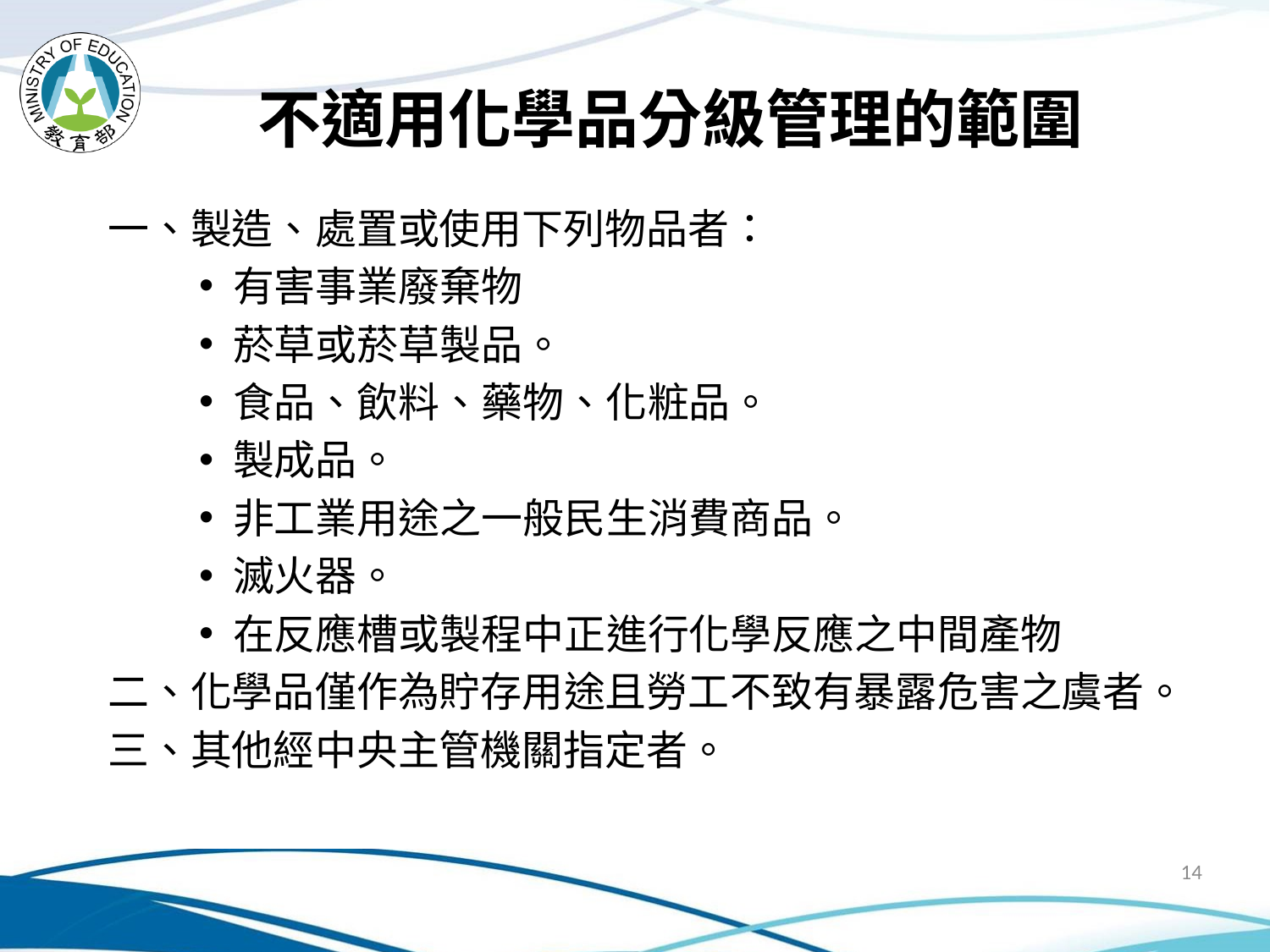

# 不適用化學品分級管理的範圍
一、製造、處置或使用下列物品者：
有害事業廢棄物
菸草或菸草製品。
食品、飲料、藥物、化粧品。
製成品。
非工業用途之一般民生消費商品。
滅火器。
在反應槽或製程中正進行化學反應之中間產物
二、化學品僅作為貯存用途且勞工不致有暴露危害之虞者。
三、其他經中央主管機關指定者。

14